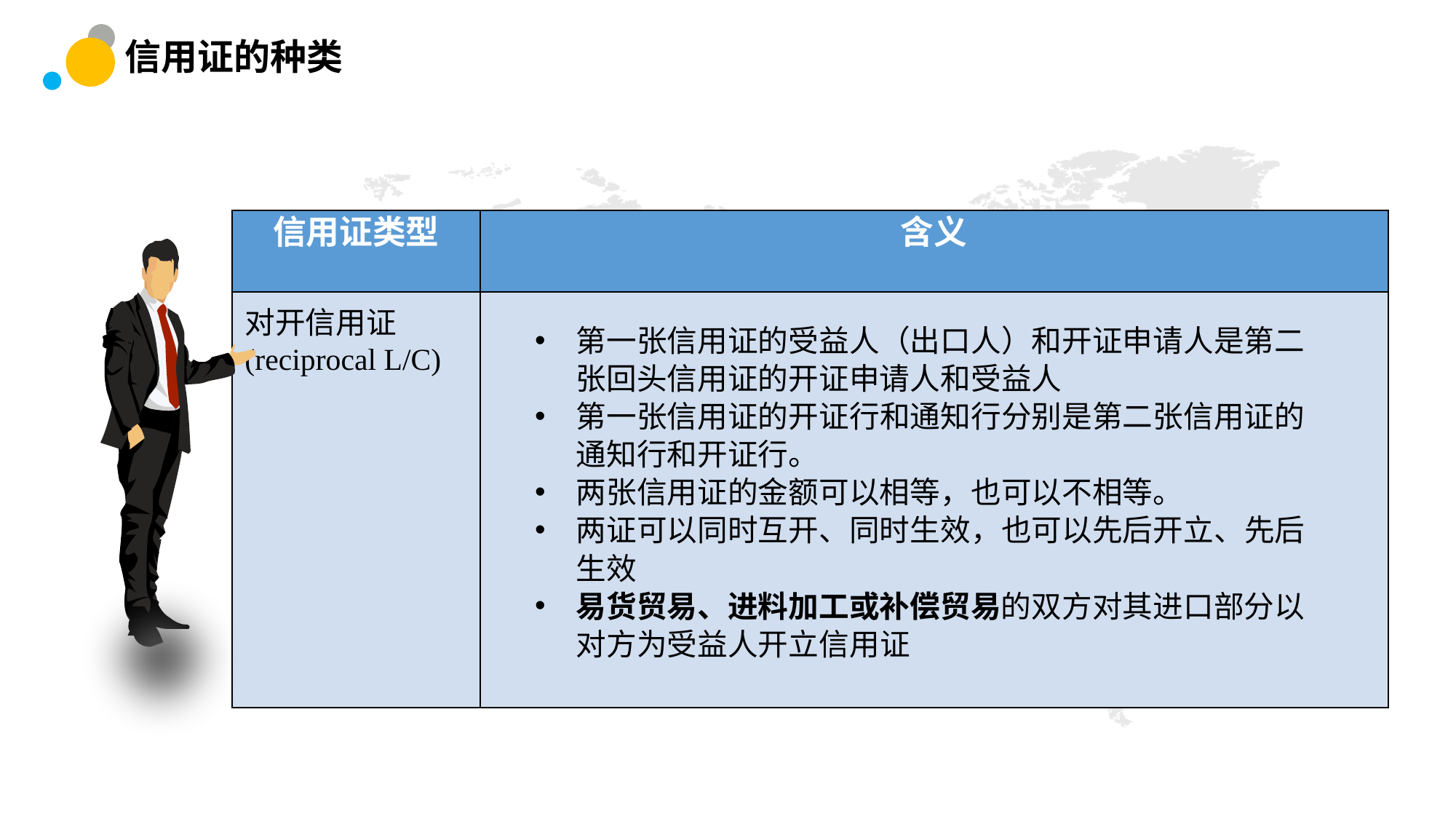

信用证的种类
| 信用证类型 | 含义 |
| --- | --- |
|  |  |

对开信用证(reciprocal L/C)
第一张信用证的受益人（出口人）和开证申请人是第二张回头信用证的开证申请人和受益人
第一张信用证的开证行和通知行分别是第二张信用证的通知行和开证行。
两张信用证的金额可以相等，也可以不相等。
两证可以同时互开、同时生效，也可以先后开立、先后生效
易货贸易、进料加工或补偿贸易的双方对其进口部分以对方为受益人开立信用证